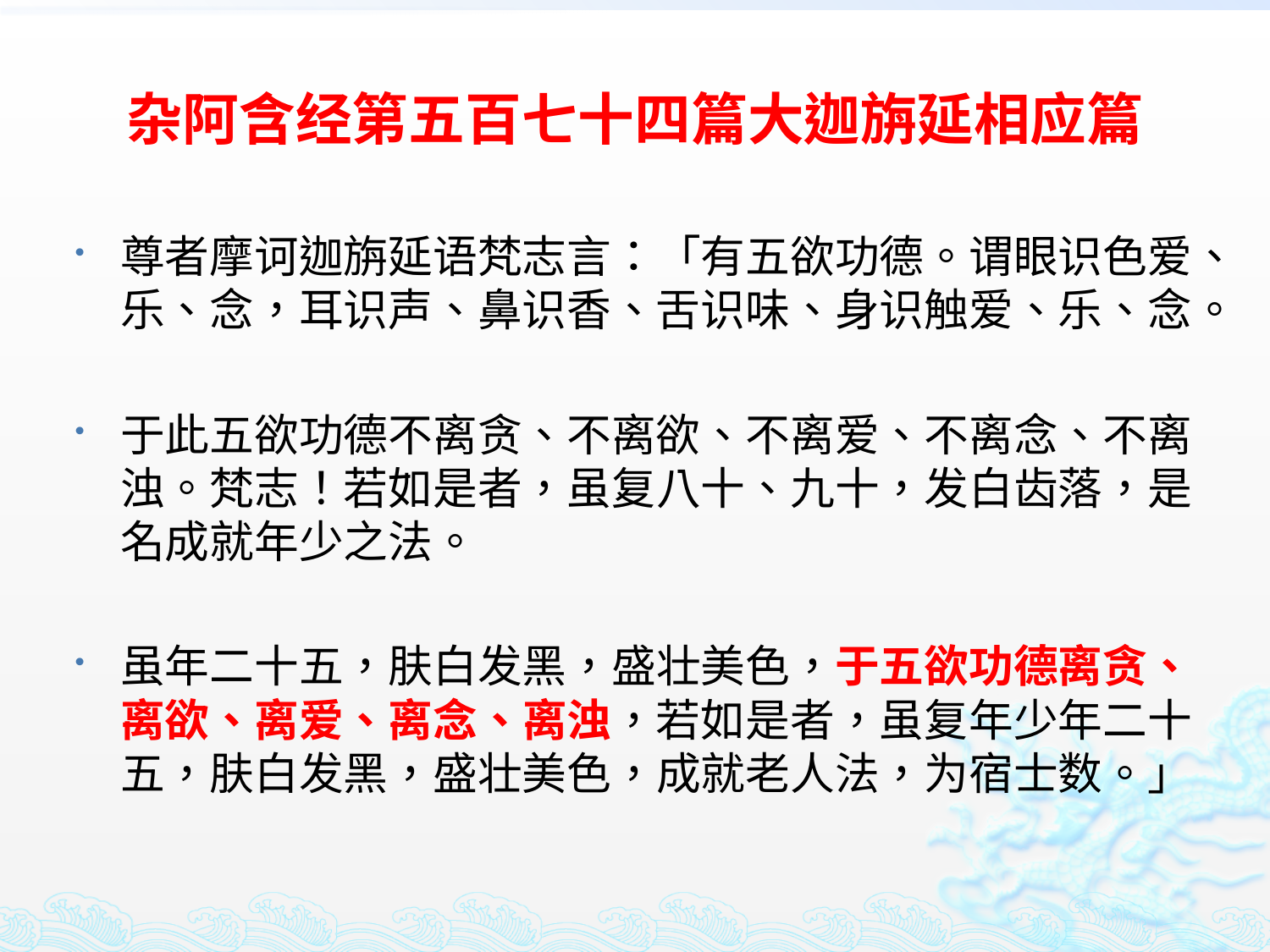

# 杂阿含经第五百七十四篇大迦旃延相应篇
尊者摩诃迦旃延语梵志言：「有五欲功德。谓眼识色爱、乐、念，耳识声、鼻识香、舌识味、身识触爱、乐、念。

于此五欲功德不离贪、不离欲、不离爱、不离念、不离浊。梵志！若如是者，虽复八十、九十，发白齿落，是名成就年少之法。

虽年二十五，肤白发黑，盛壮美色，于五欲功德离贪、离欲、离爱、离念、离浊，若如是者，虽复年少年二十五，肤白发黑，盛壮美色，成就老人法，为宿士数。」